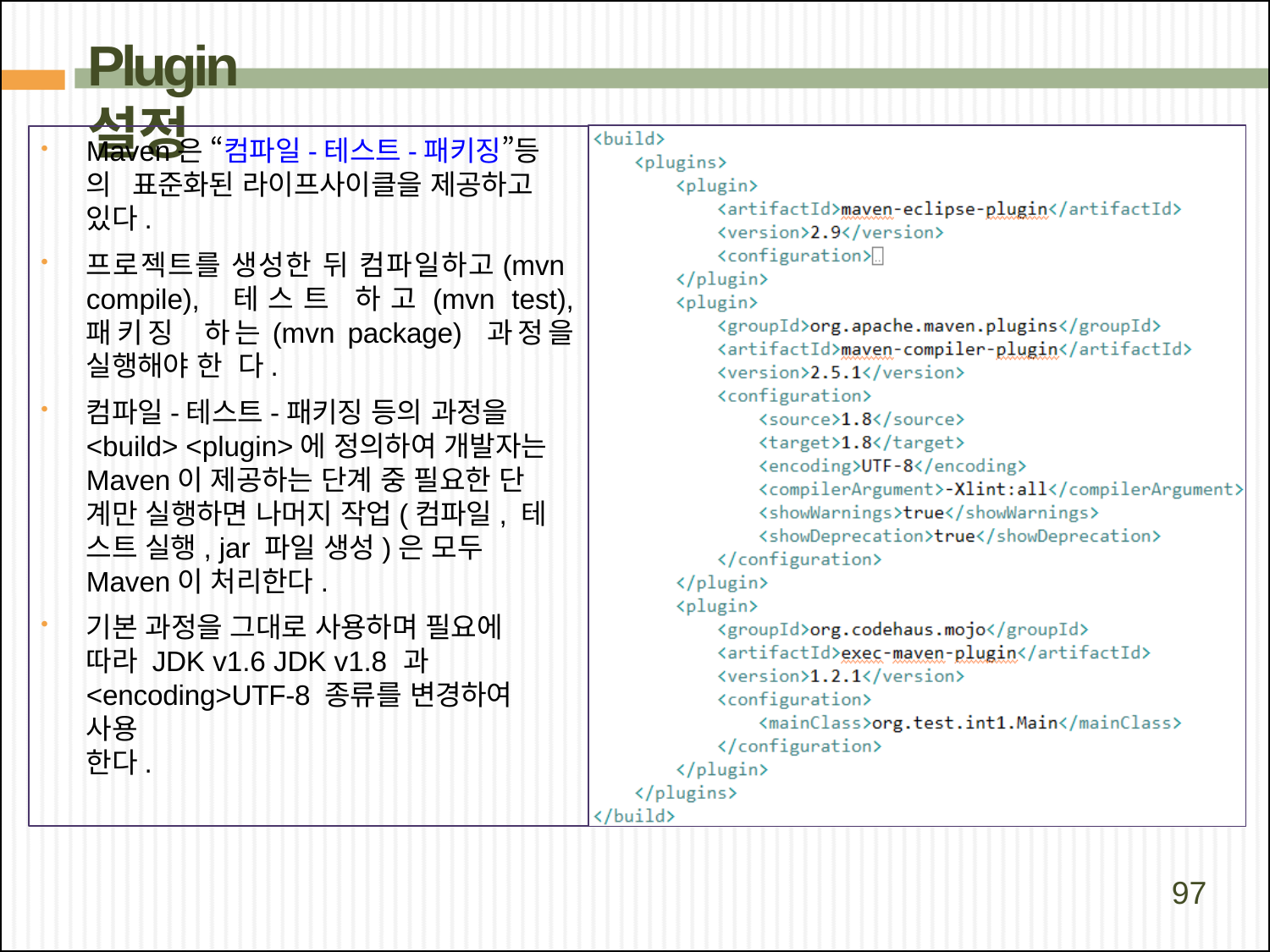

# Plugin 설정

Maven은 “컴파일-테스트-패키징”등  의	표준화된 라이프사이클을 제공하고  있다.
프로젝트를 생성한 뒤 컴파일하고(mvn  compile), 테스트 하고(mvn test), 패키징  하는(mvn package) 과정을 실행해야 한  다.
컴파일-테스트-패키징 등의 과정을
<build> <plugin>에 정의하여 개발자는  Maven이 제공하는 단계 중 필요한 단  계만 실행하면 나머지 작업(컴파일, 테  스트 실행, jar 파일 생성)은 모두  Maven이 처리한다.
기본 과정을 그대로 사용하며 필요에  따라 JDK v1.6 JDK v1.8 과
<encoding>UTF-8 종류를 변경하여 사용
한다.
97